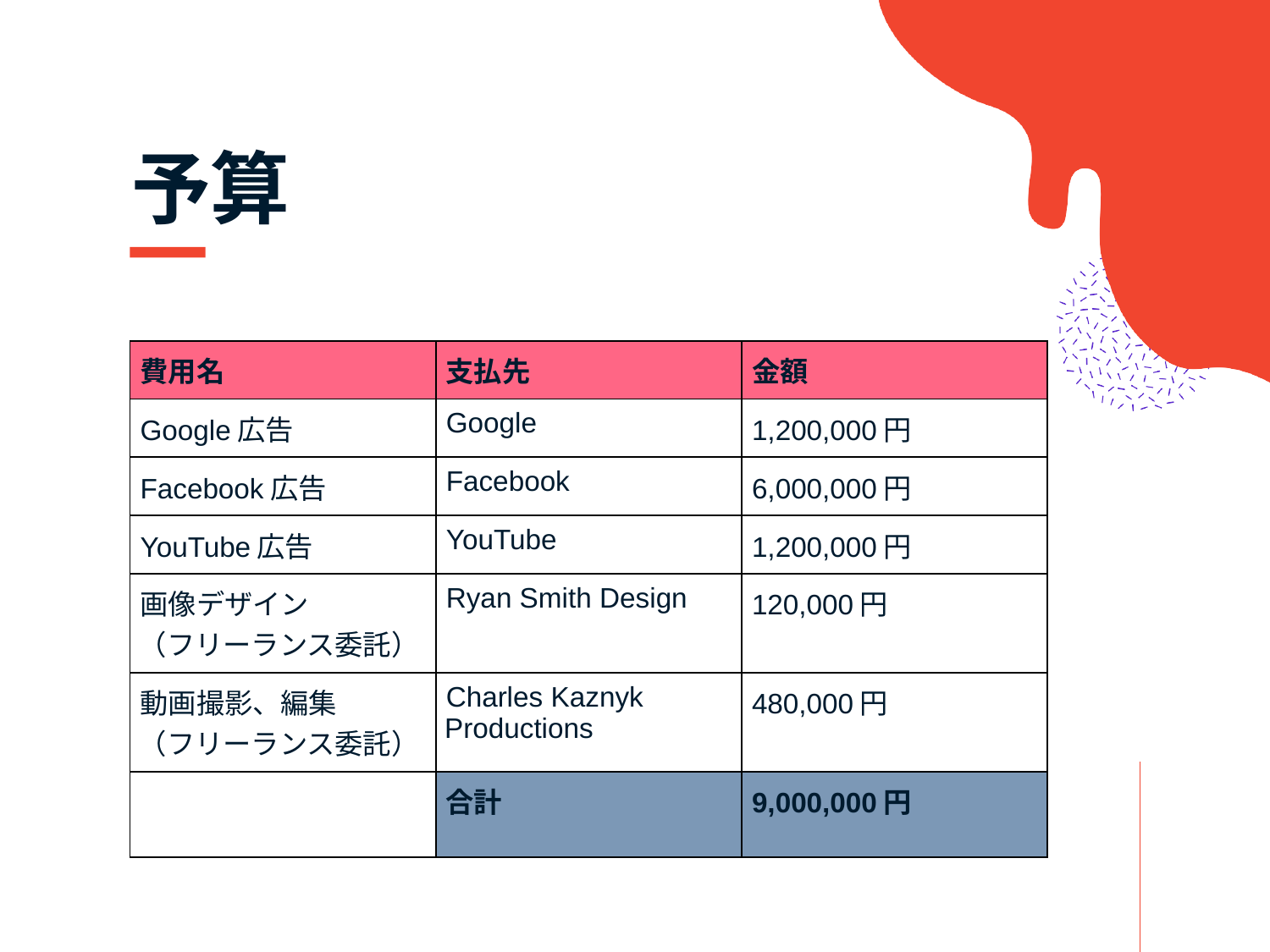

# 予算

| 費用名 | 支払先 | 金額 |
| --- | --- | --- |
| Google広告 | Google | 1,200,000円 |
| Facebook広告 | Facebook | 6,000,000円 |
| YouTube広告 | YouTube | 1,200,000円 |
| 画像デザイン （フリーランス委託） | Ryan Smith Design | 120,000円 |
| 動画撮影、編集 （フリーランス委託） | Charles Kaznyk Productions | 480,000円 |
|  | 合計 | 9,000,000円 |